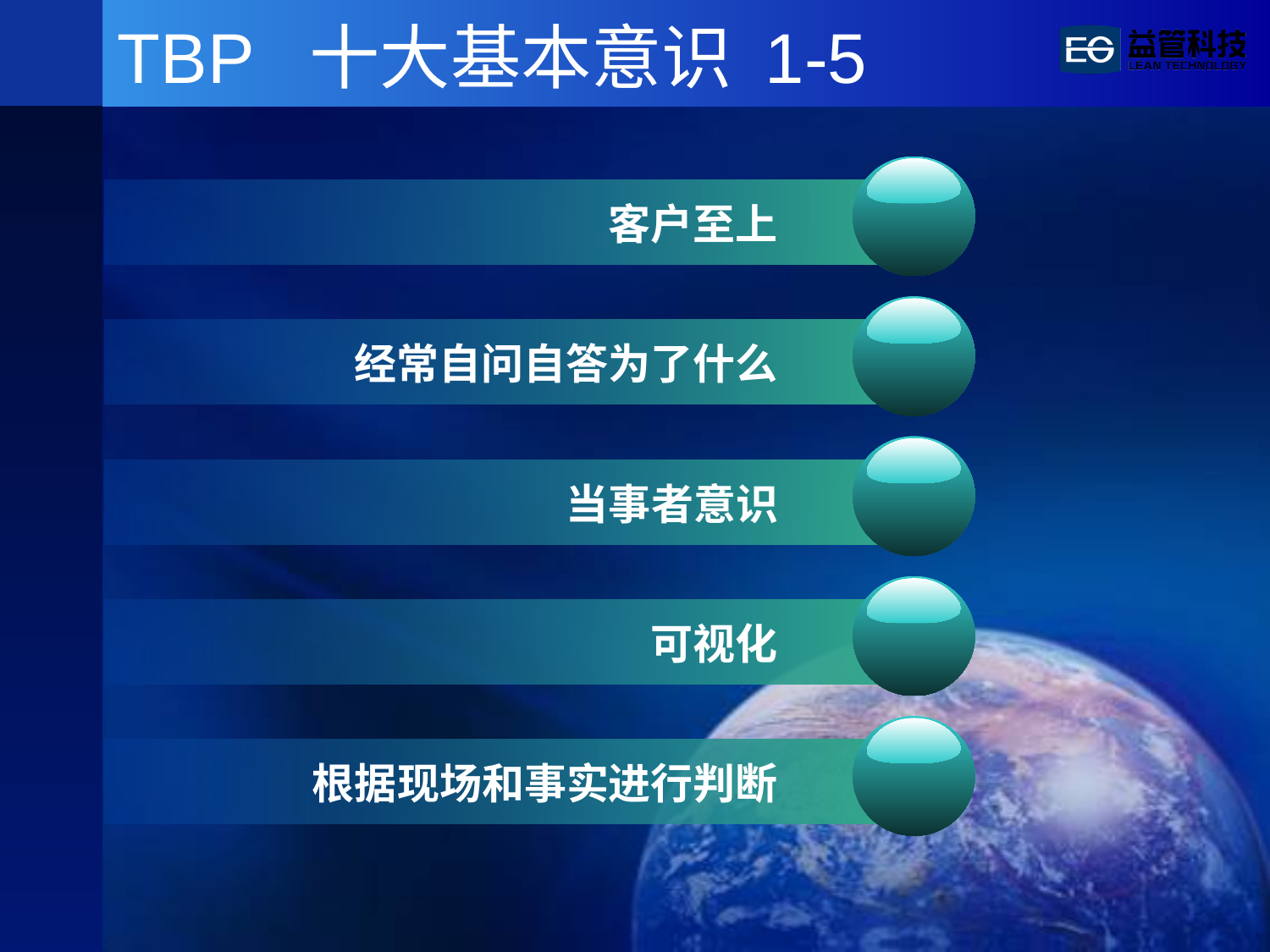

# TBP  十大基本意识 1-5

客户至上

经常自问自答为了什么

当事者意识

可视化

根据现场和事实进行判断